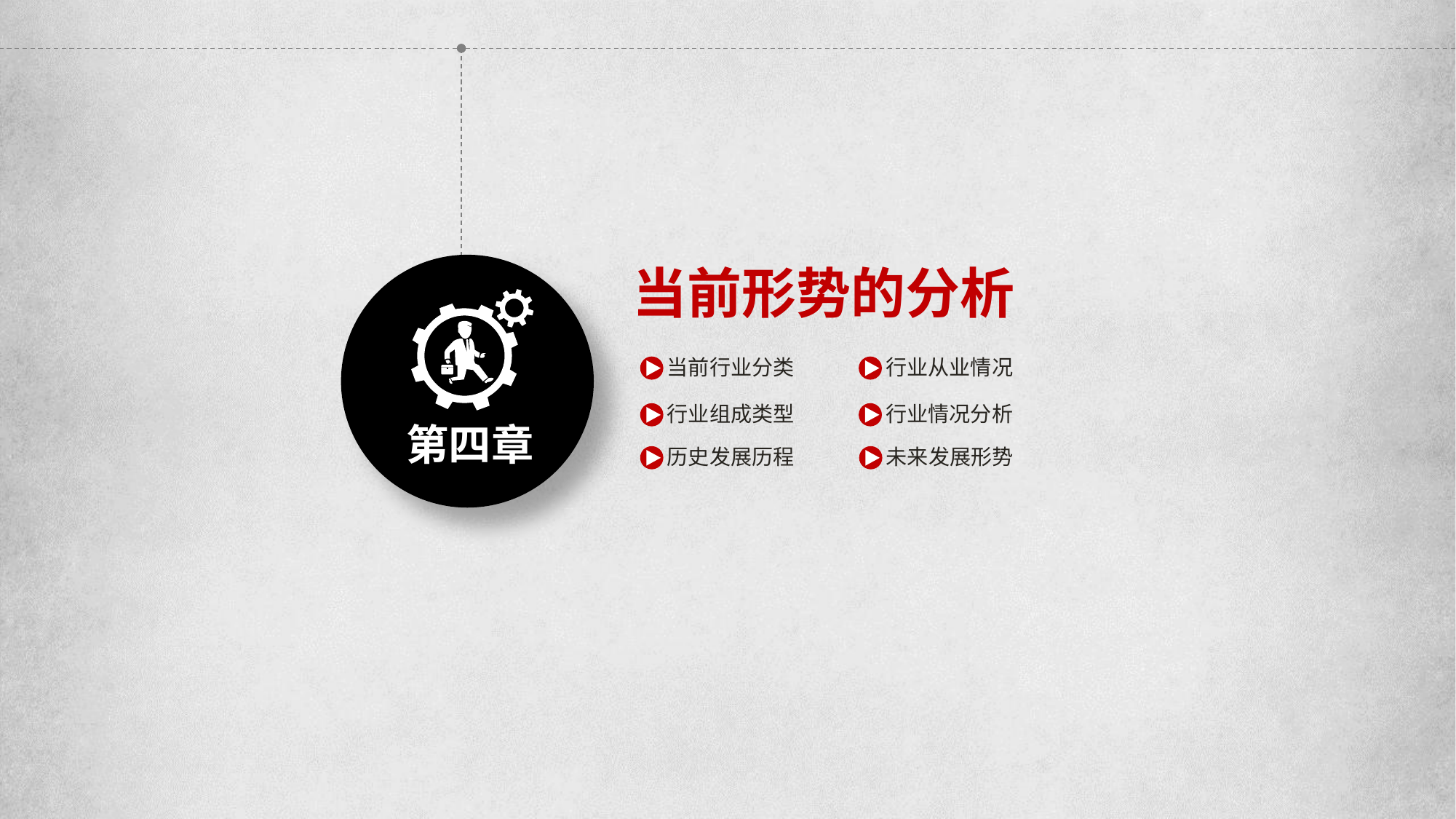

当前形势的分析

当前行业分类

行业从业情况

行业情况分析

行业组成类型

第四章

历史发展历程

未来发展形势